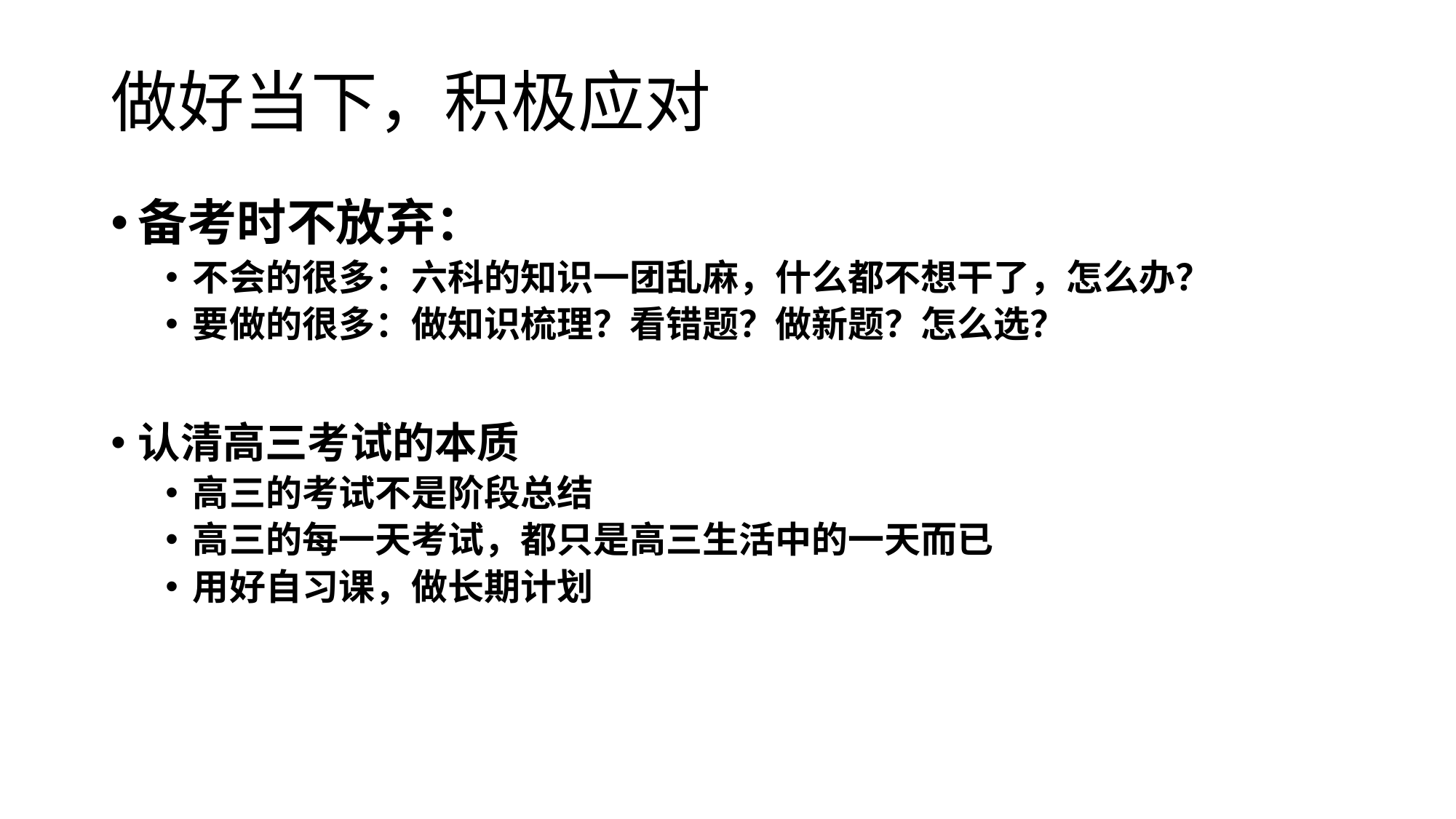

# 做好当下，积极应对
备考时不放弃：
不会的很多：六科的知识一团乱麻，什么都不想干了，怎么办？
要做的很多：做知识梳理？看错题？做新题？怎么选？

认清高三考试的本质
高三的考试不是阶段总结
高三的每一天考试，都只是高三生活中的一天而已
用好自习课，做长期计划